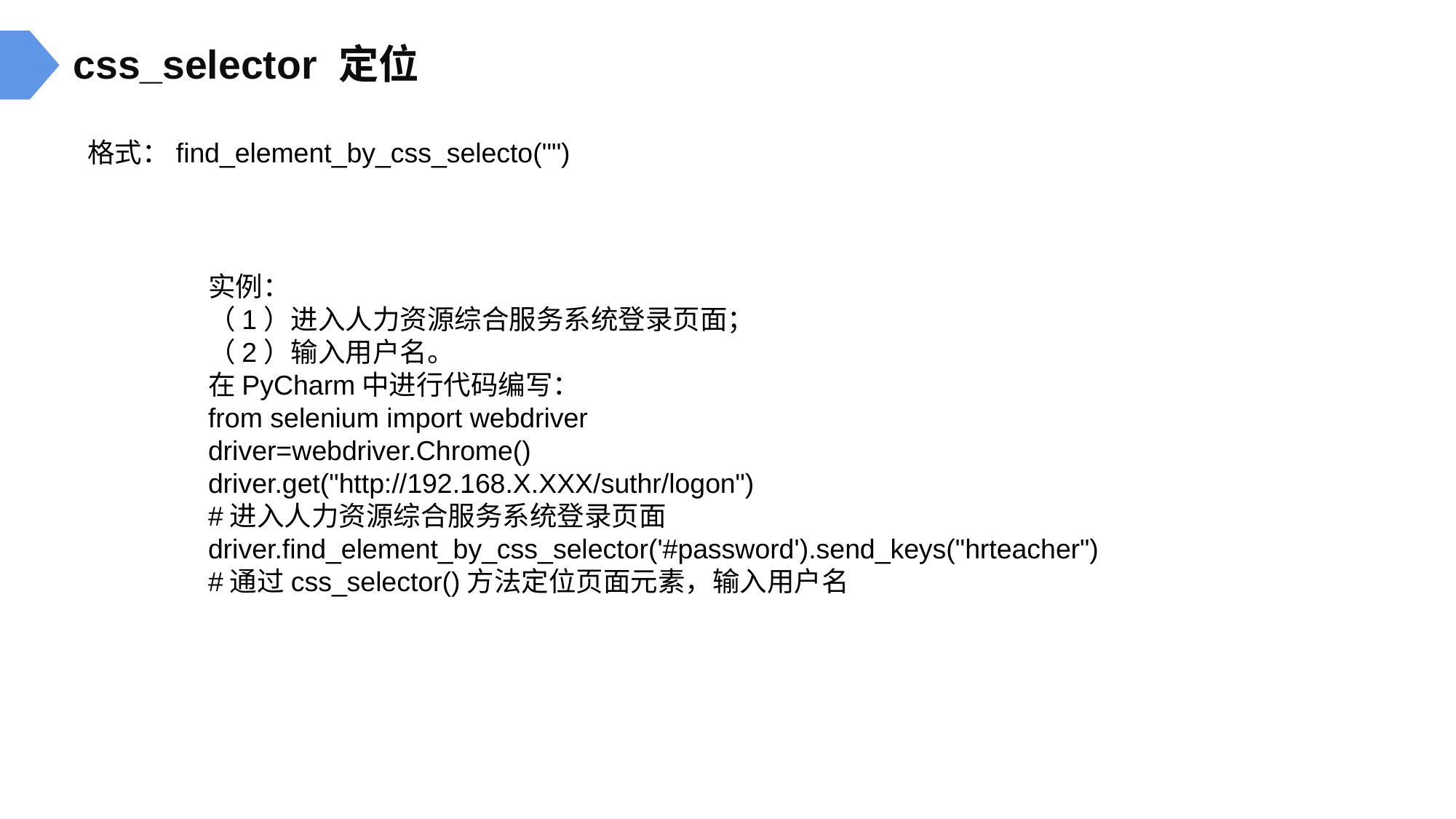

css_selector 定位
格式：find_element_by_css_selecto("")
实例：
（1）进入人力资源综合服务系统登录页面；
（2）输入用户名。
在PyCharm中进行代码编写：
from selenium import webdriver
driver=webdriver.Chrome()
driver.get("http://192.168.X.XXX/suthr/logon")
#进入人力资源综合服务系统登录页面
driver.find_element_by_css_selector('#password').send_keys("hrteacher")
#通过css_selector()方法定位页面元素，输入用户名